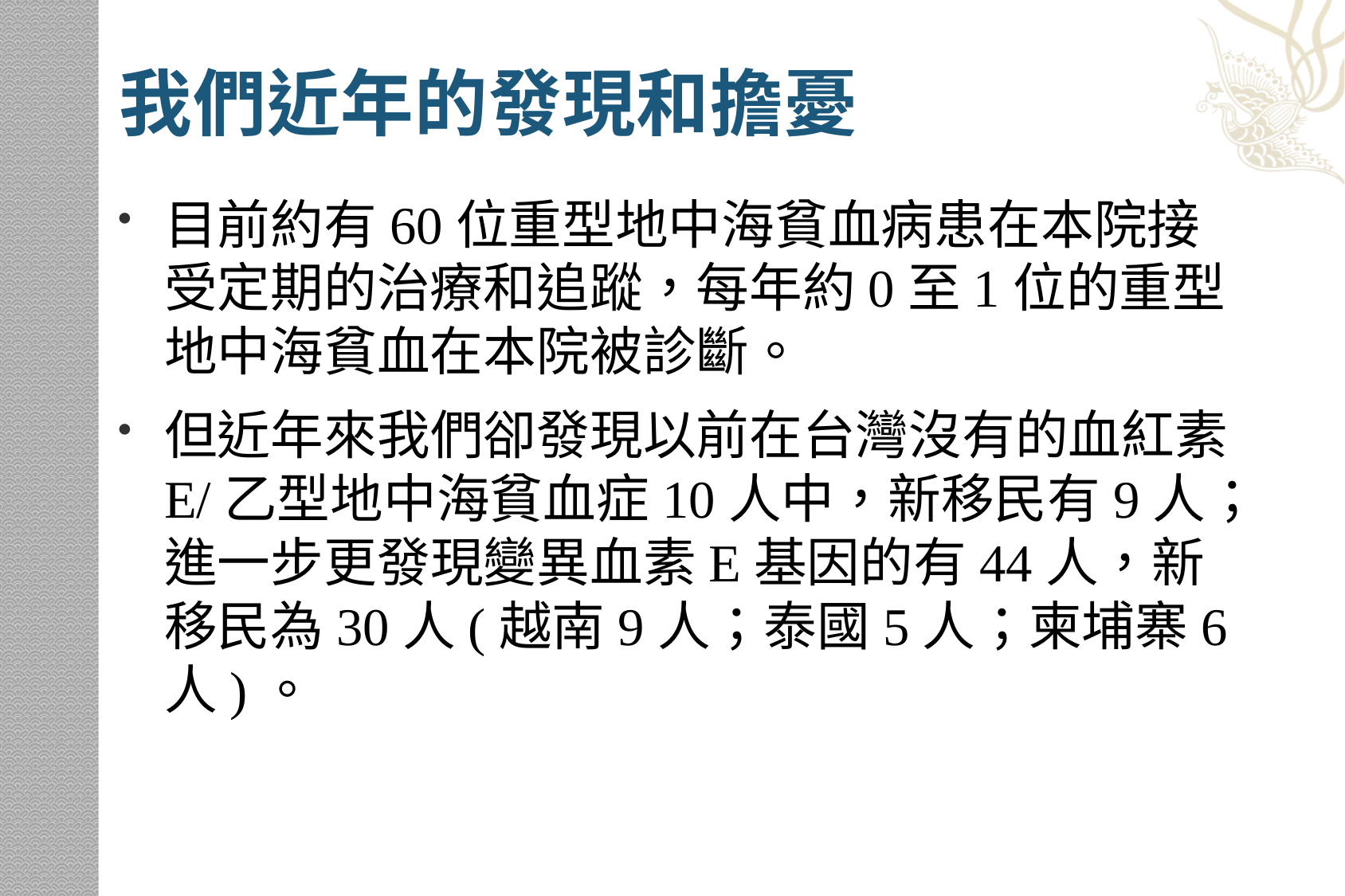

# 我們近年的發現和擔憂
目前約有60位重型地中海貧血病患在本院接受定期的治療和追蹤，每年約0至1位的重型地中海貧血在本院被診斷。
但近年來我們卻發現以前在台灣沒有的血紅素E/乙型地中海貧血症10人中，新移民有9人；進一步更發現變異血素E基因的有44人，新移民為30人(越南9人；泰國5人；柬埔寨6人)。